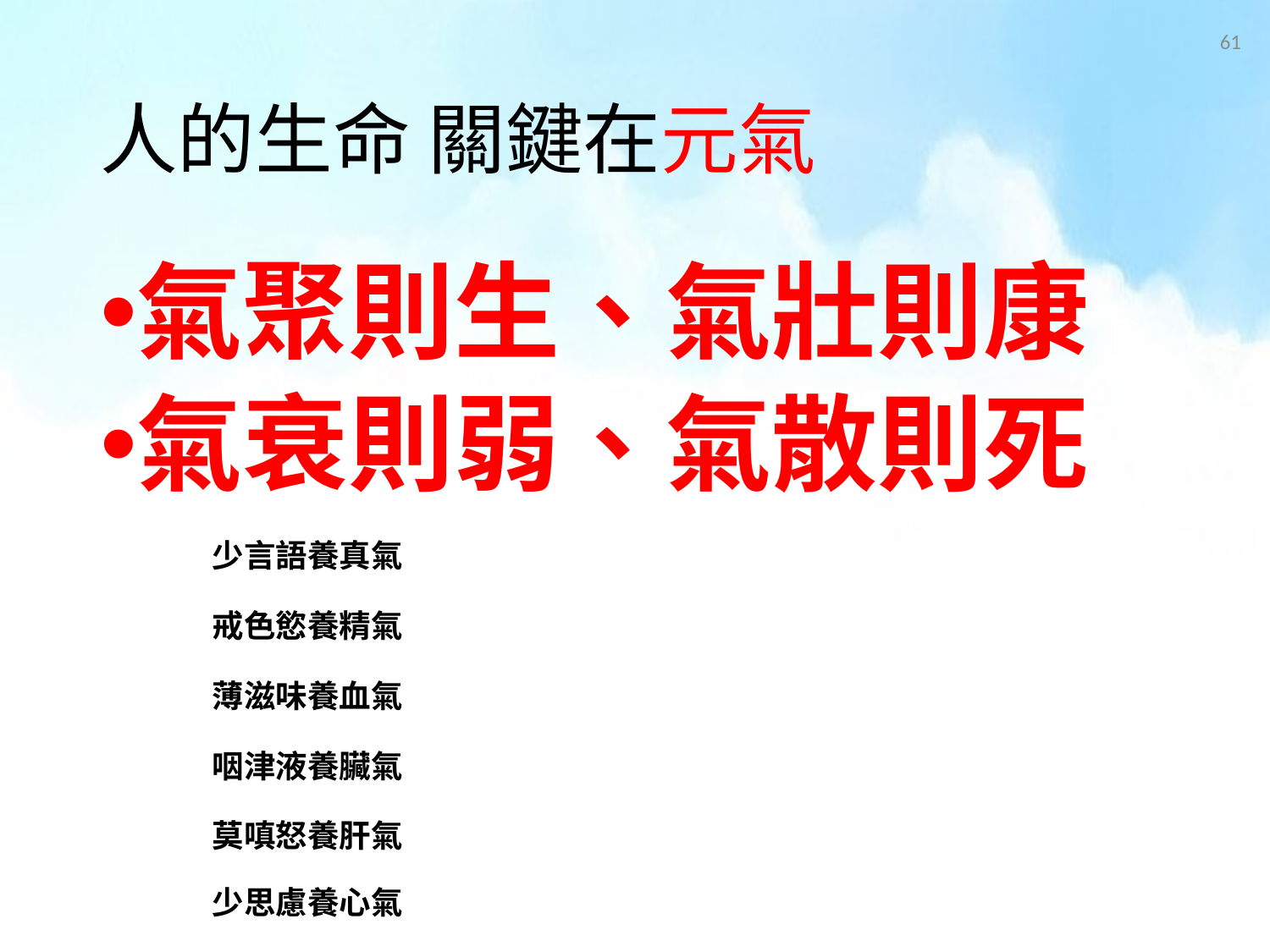

61
# 人的生命 關鍵在元氣
氣聚則生、氣壯則康
氣衰則弱、氣散則死
少言語養真氣
戒色慾養精氣
薄滋味養血氣
咽津液養臟氣
莫嗔怒養肝氣
少思慮養心氣